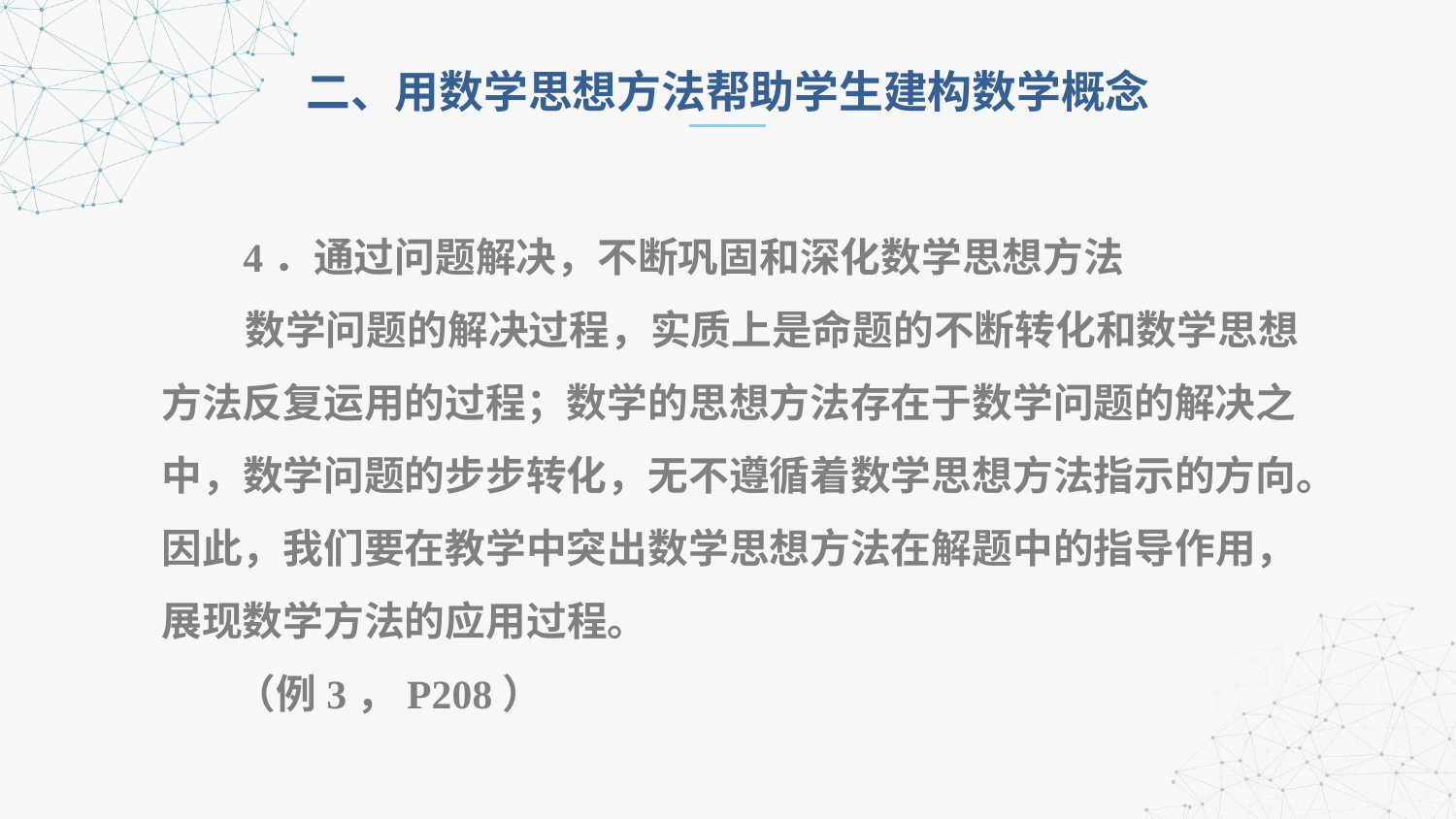

二、用数学思想方法帮助学生建构数学概念
        4．通过问题解决，不断巩固和深化数学思想方法
        数学问题的解决过程，实质上是命题的不断转化和数学思想方法反复运用的过程；数学的思想方法存在于数学问题的解决之中，数学问题的步步转化，无不遵循着数学思想方法指示的方向。因此，我们要在教学中突出数学思想方法在解题中的指导作用，展现数学方法的应用过程。
       （例3，P208）